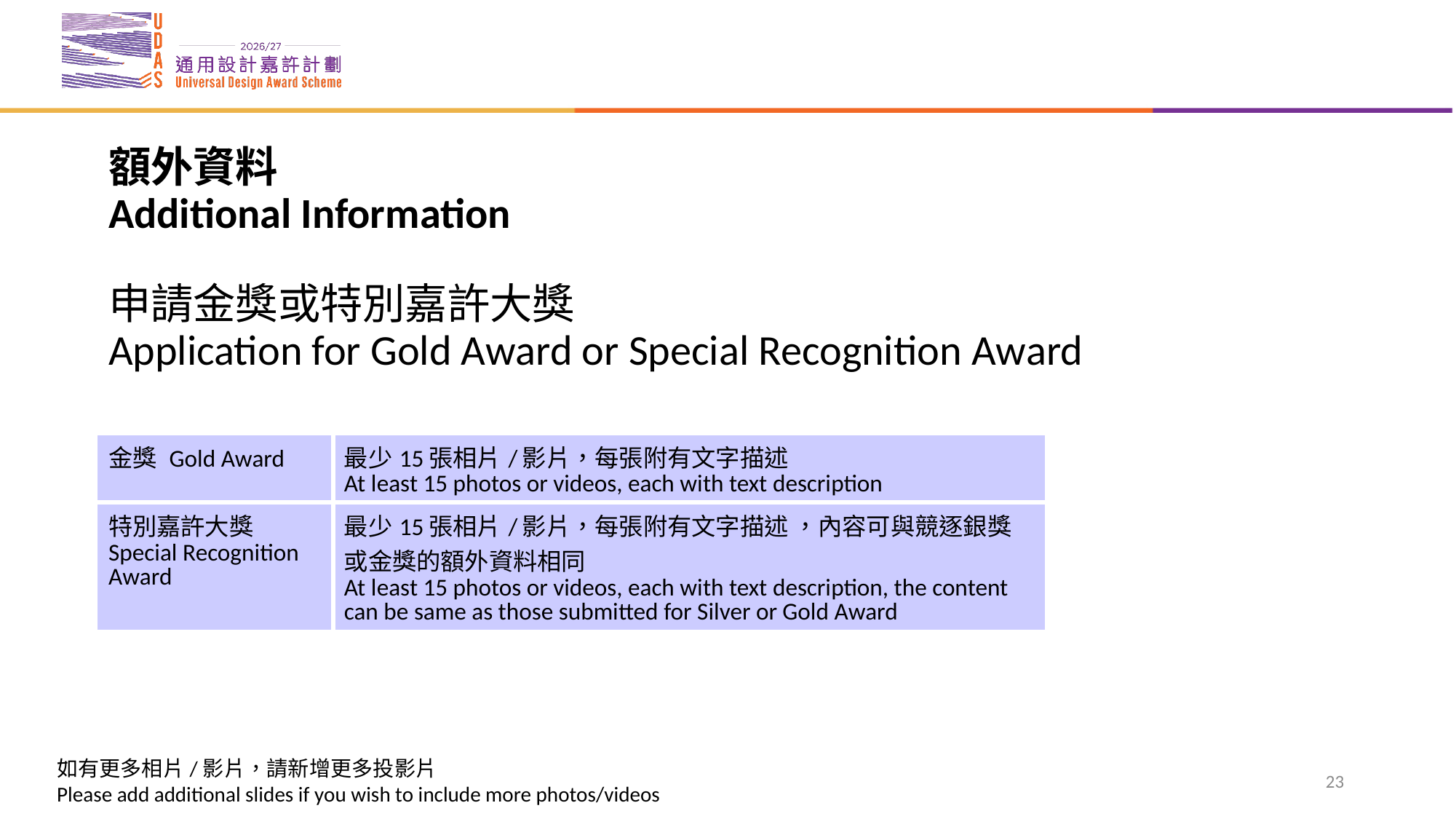

# 額外資料 Additional Information 申請金獎或特別嘉許大獎 Application for Gold Award or Special Recognition Award
| 金獎 Gold Award | 最少15張相片/影片，每張附有文字描述 At least 15 photos or videos, each with text description |
| --- | --- |
| 特別嘉許大獎 Special Recognition Award | 最少15張相片/影片，每張附有文字描述 ，內容可與競逐銀獎或金獎的額外資料相同 At least 15 photos or videos, each with text description, the content can be same as those submitted for Silver or Gold Award |
23